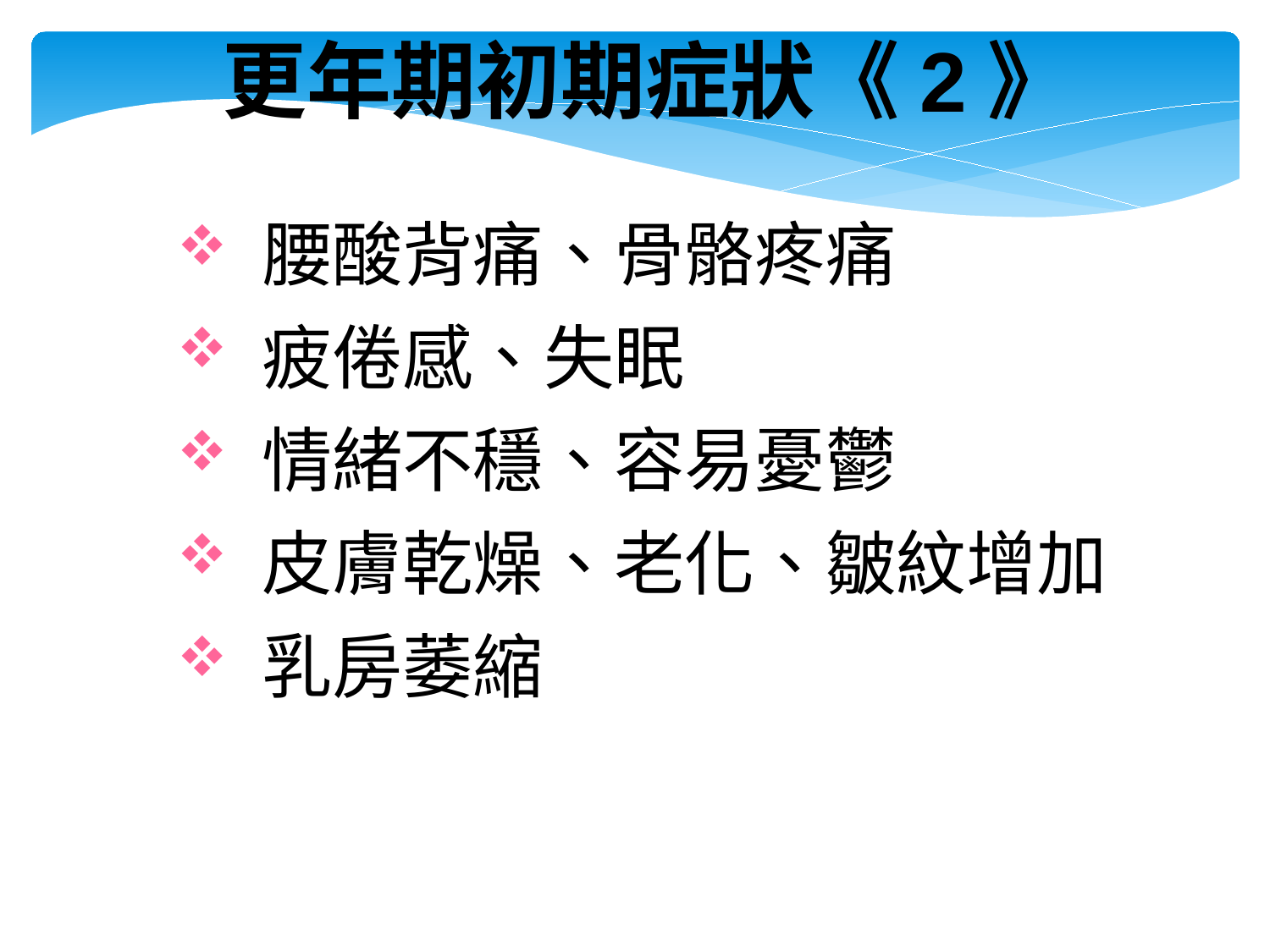

更年期初期症狀《2》
 腰酸背痛、骨骼疼痛
 疲倦感、失眠
 情緒不穩、容易憂鬱
 皮膚乾燥、老化、皺紋增加
 乳房萎縮